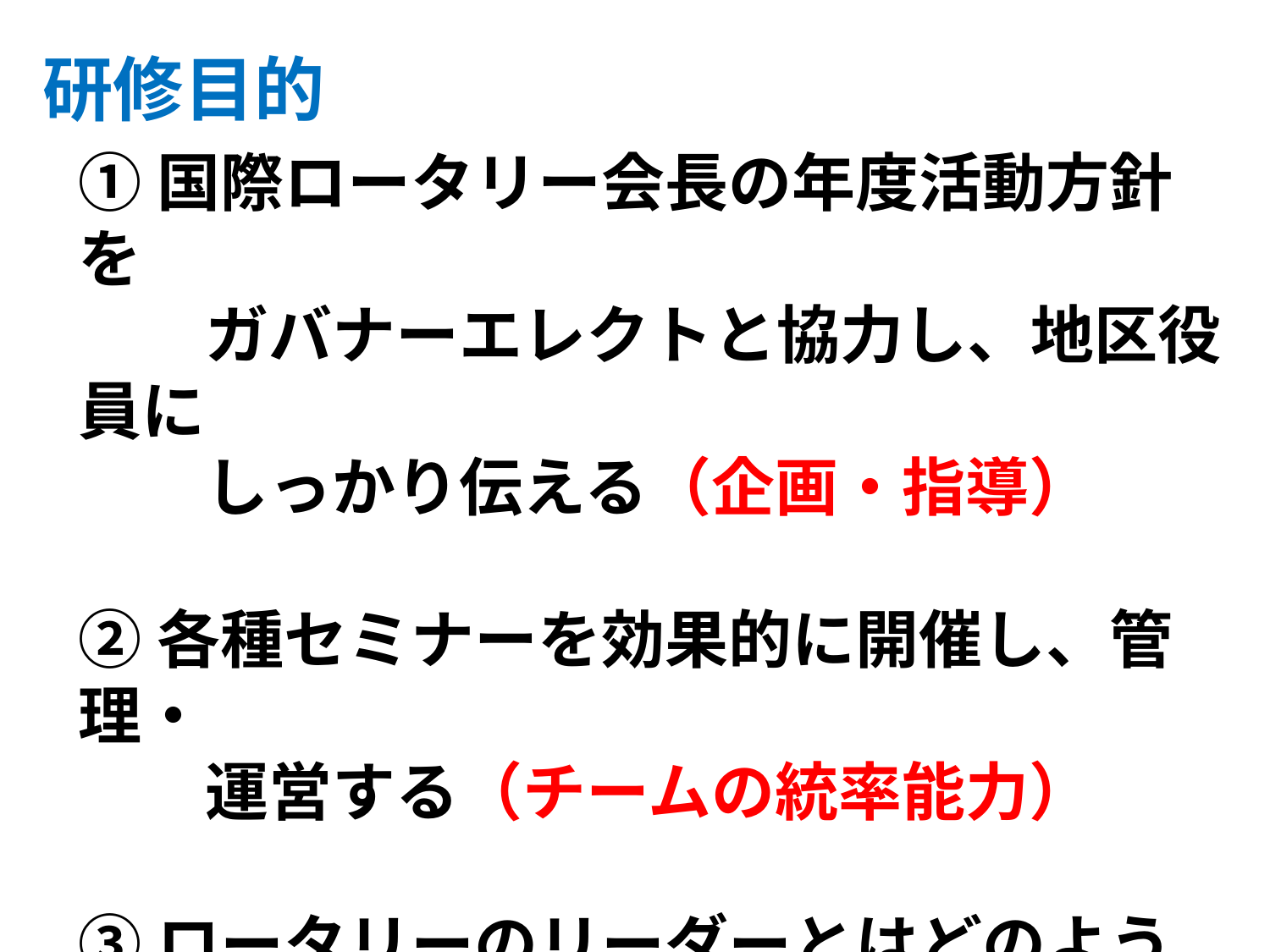

研修目的

①国際ロータリー会長の年度活動方針を
　　ガバナーエレクトと協力し、地区役員に
　　しっかり伝える（企画・指導）

②各種セミナーを効果的に開催し、管理・
　　運営する（チームの統率能力）

③ロータリーのリーダーとはどのようなもの
　　か、をしっかり身につけ奉仕活動を推進
　　　　　　　　（個人の資質を高める）